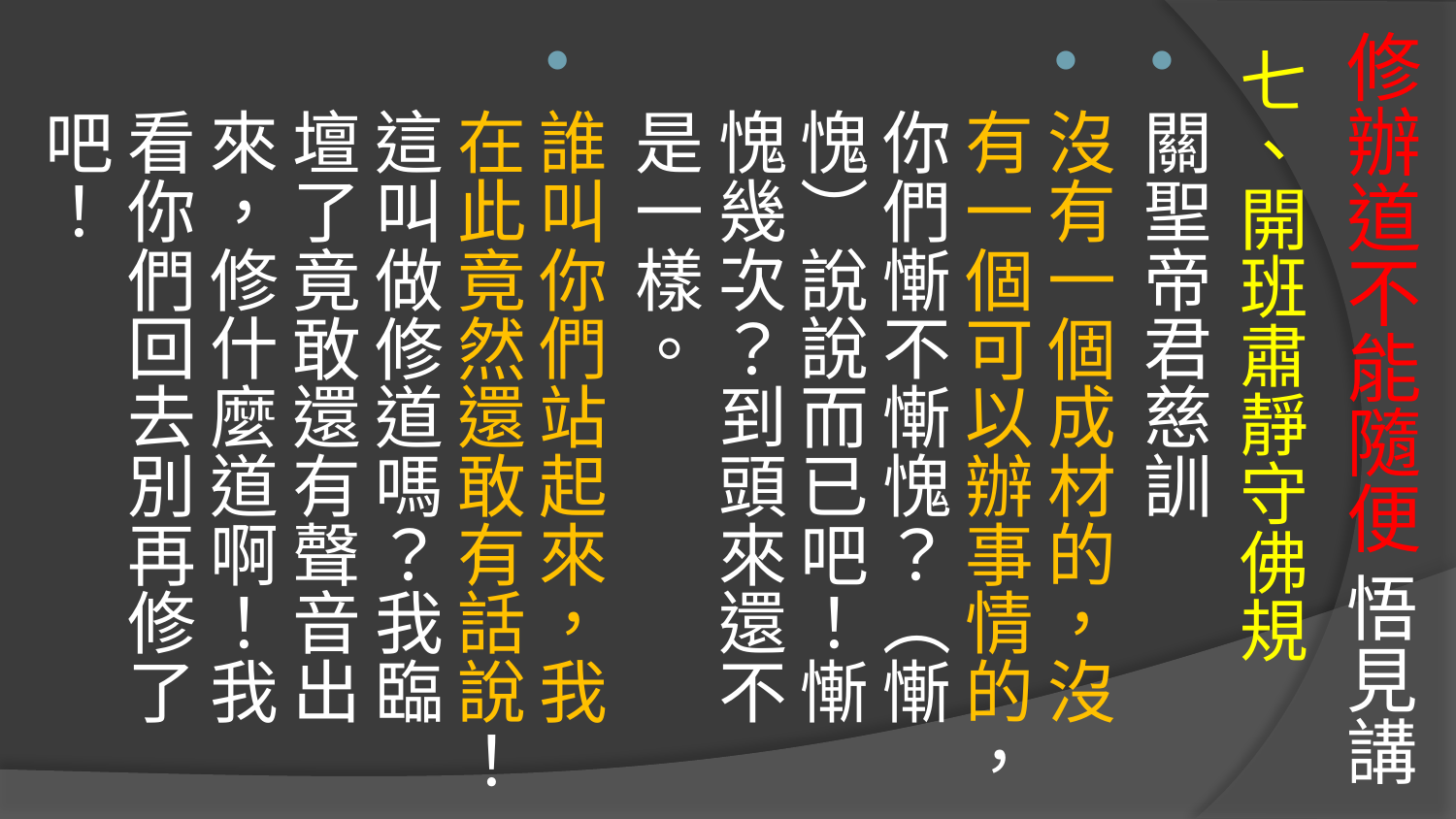

# 修辦道不能隨便 悟見講
七、開班肅靜守佛規
關聖帝君慈訓
沒有一個成材的，沒有一個可以辦事情的，你們慚不慚愧？（慚愧）說說而已吧！慚愧幾次？到頭來還不是一樣。
誰叫你們站起來，我在此竟然還敢有話說！這叫做修道嗎？我臨壇了竟敢還有聲音出來，修什麼道啊！我看你們回去別再修了吧！